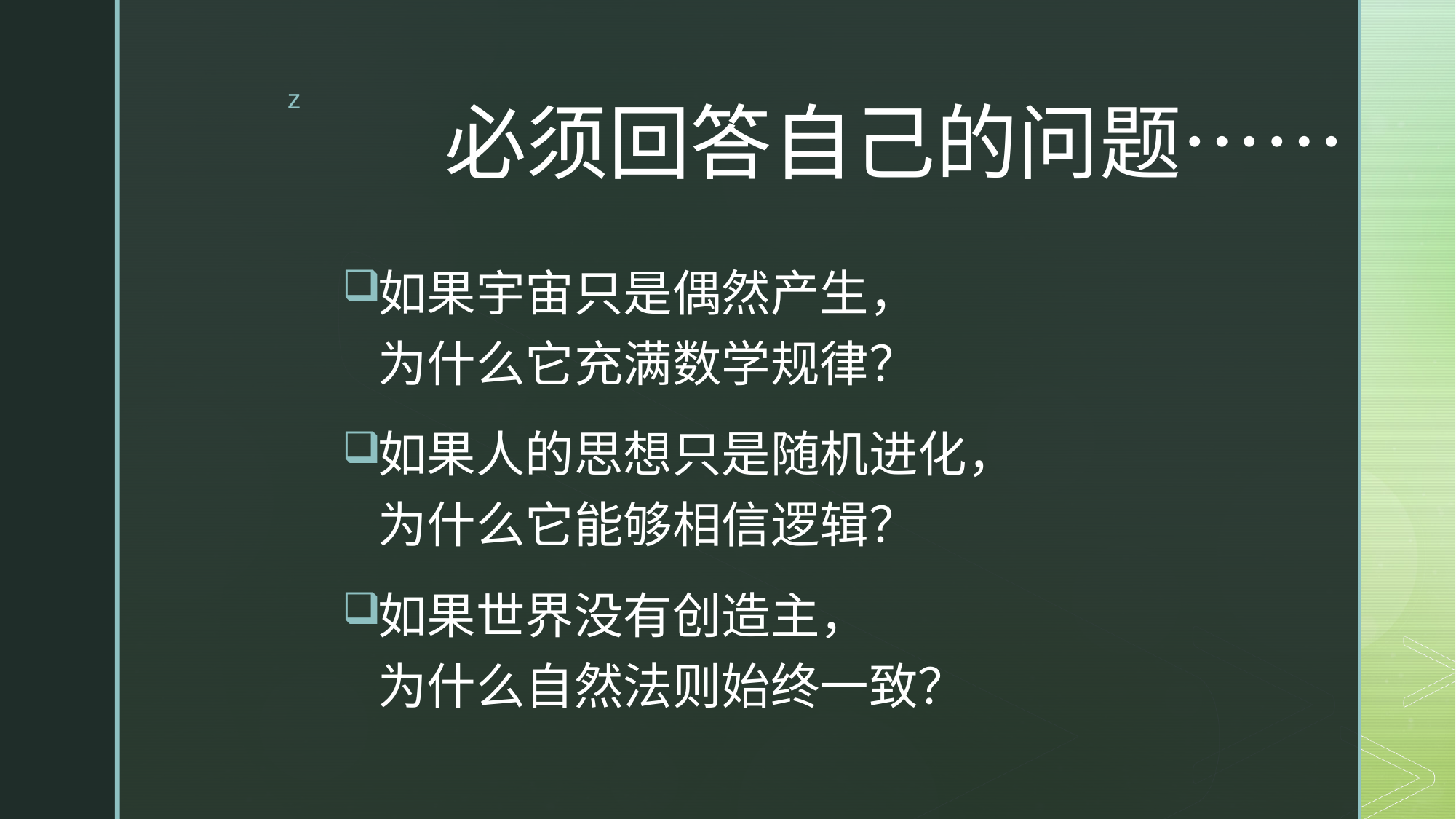

# 必须回答自己的问题……
如果宇宙只是偶然产生，
为什么它充满数学规律？
如果人的思想只是随机进化，
为什么它能够相信逻辑？
如果世界没有创造主，
为什么自然法则始终一致？